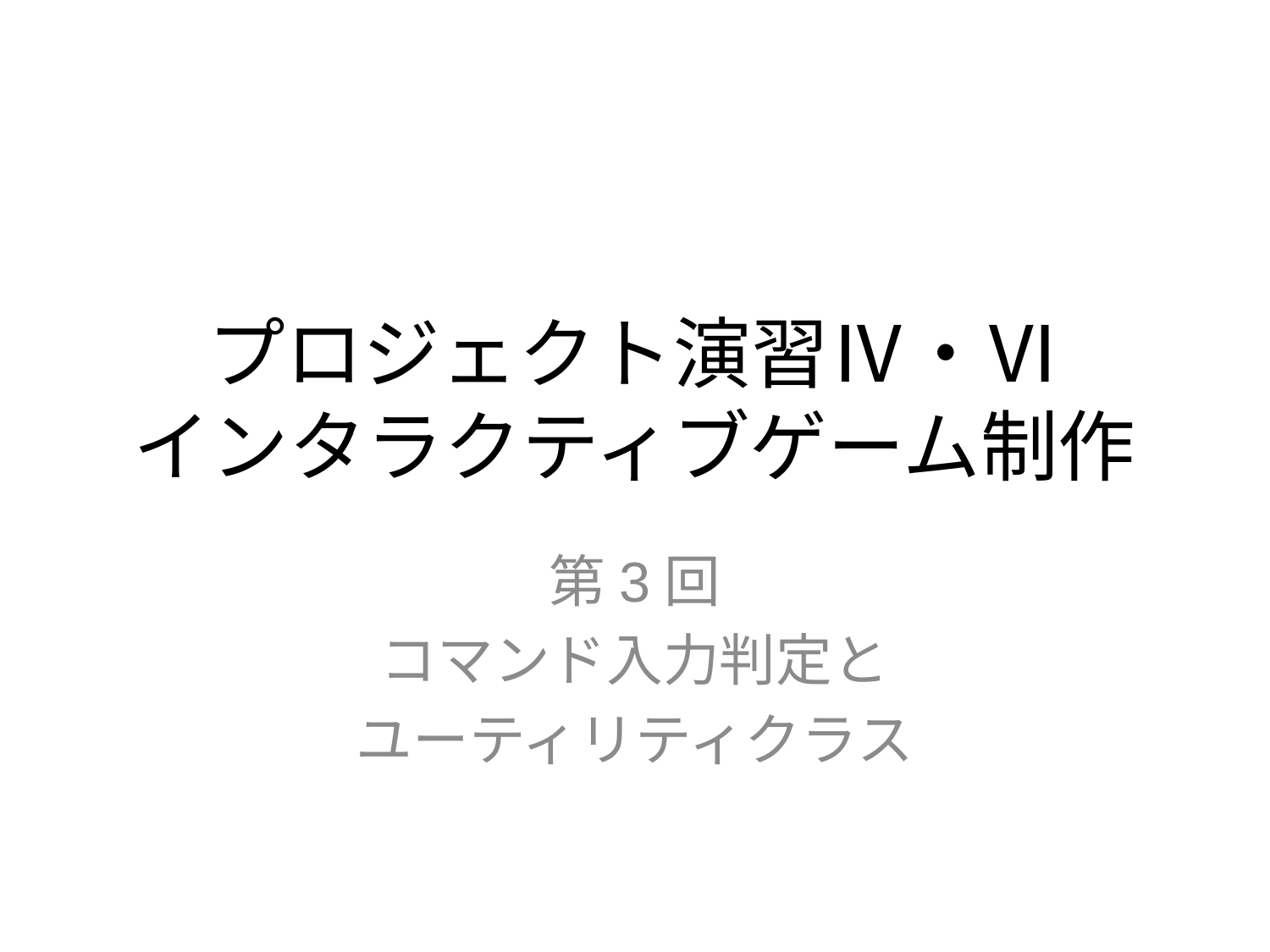

# プロジェクト演習Ⅳ・Ⅵ インタラクティブゲーム制作
第3回
コマンド入力判定と
ユーティリティクラス